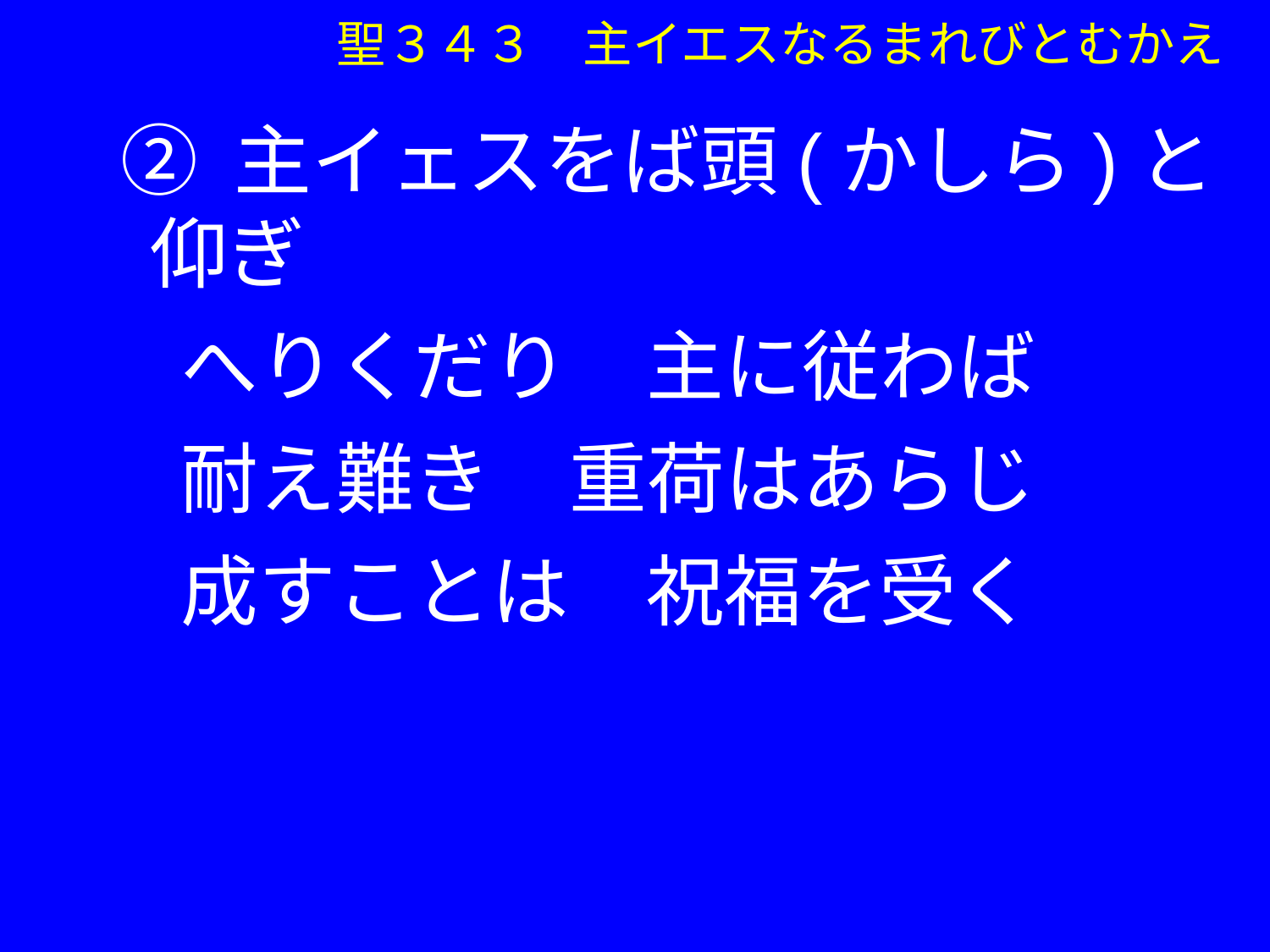

② 主イェスをば頭(かしら)と仰ぎ
　へりくだり　主に従わば
　耐え難き　重荷はあらじ
　成すことは　祝福を受く
聖３４３　主イエスなるまれびとむかえ